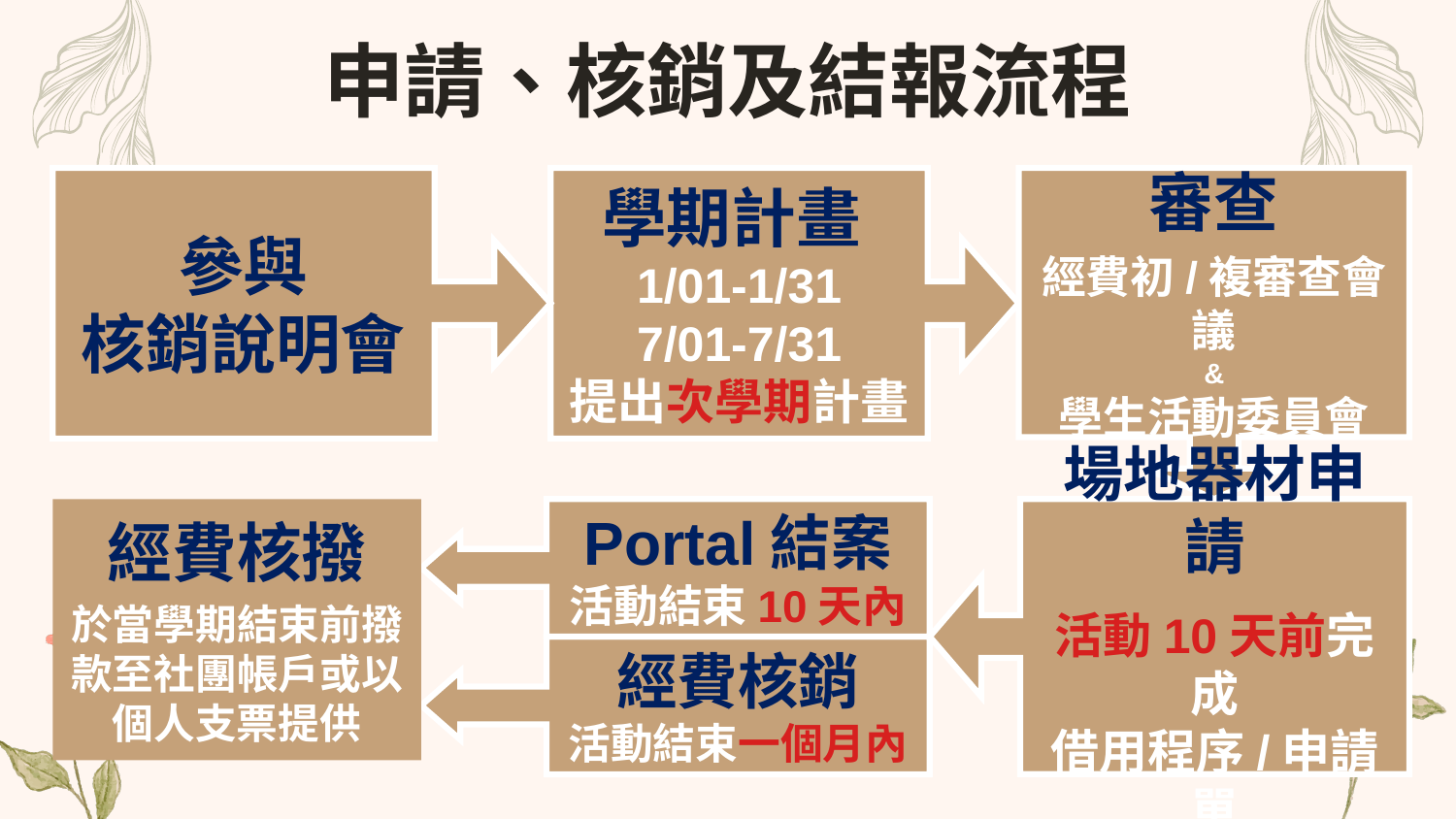

# 申請、核銷及結報流程
審查
經費初/複審查會議
&
學生活動委員會
參與
核銷說明會
學期計畫1/01-1/31
7/01-7/31
提出次學期計畫
場地器材申請
活動10天前完成
借用程序/申請單
經費核撥
於當學期結束前撥款至社團帳戶或以個人支票提供
Portal結案
活動結束10天內
經費核銷
活動結束一個月內